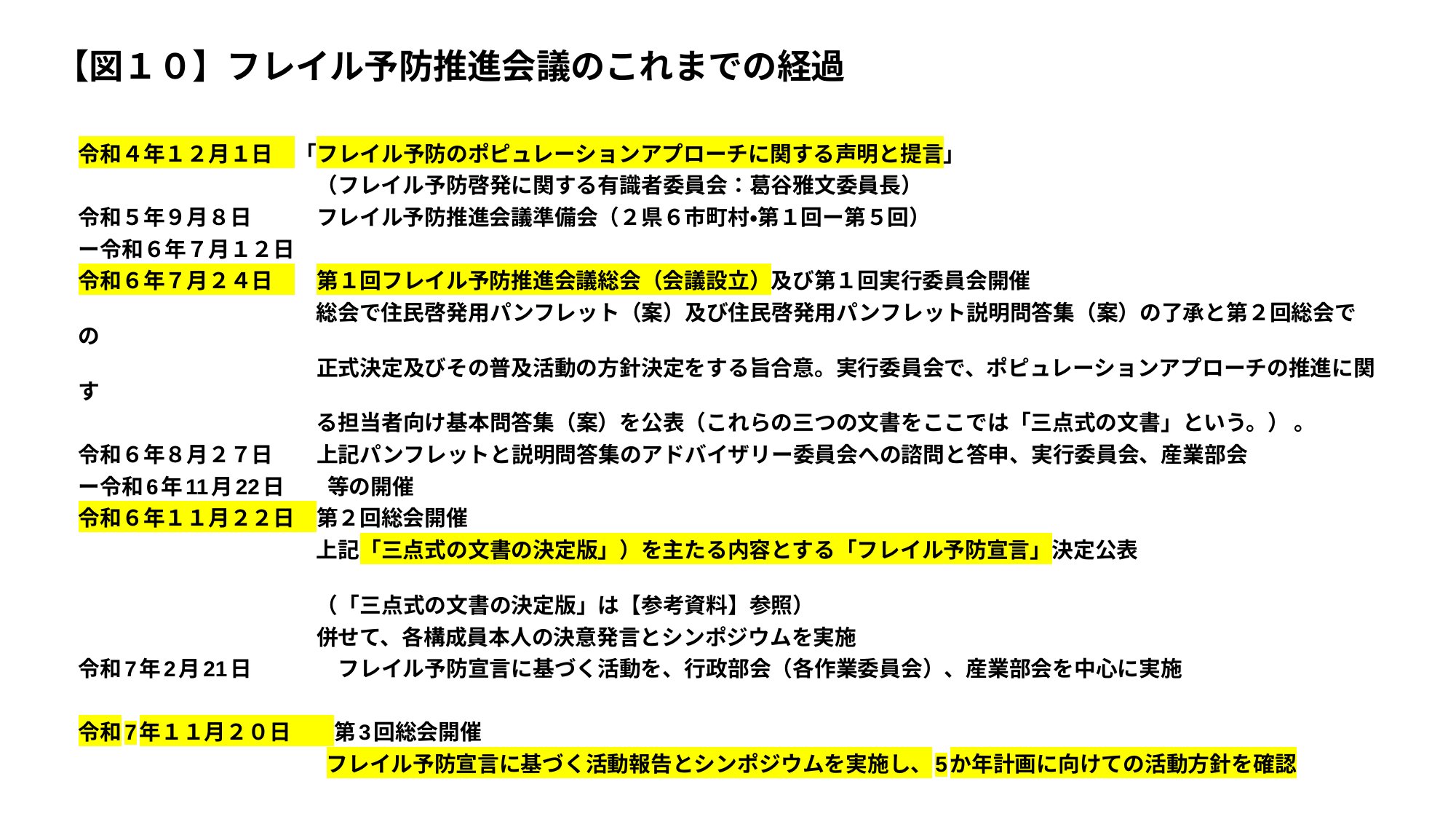

# 【図１０】フレイル予防推進会議のこれまでの経過
令和４年１２月１日　「フレイル予防のポピュレーションアプローチに関する声明と提言」
　　　　　　　　　　　（フレイル予防啓発に関する有識者委員会：葛谷雅文委員長）
令和５年９月８日　　　フレイル予防推進会議準備会（２県６市町村・第１回ー第５回）
ー令和６年７月１２日
令和６年７月２４日　　第１回フレイル予防推進会議総会（会議設立）及び第１回実行委員会開催
　　　　　　　　　　　総会で住民啓発用パンフレット（案）及び住民啓発用パンフレット説明問答集（案）の了承と第２回総会での
　　　　　　　　　　　正式決定及びその普及活動の方針決定をする旨合意。実行委員会で、ポピュレーションアプローチの推進に関す
　　　　　　　　　　　る担当者向け基本問答集（案）を公表（これらの三つの文書をここでは「三点式の文書」という。） 。
令和６年８月２７日　　上記パンフレットと説明問答集のアドバイザリー委員会への諮問と答申、実行委員会、産業部会
ー令和6年11月22日　　等の開催
令和６年１１月２２日　第２回総会開催
　　　　　　　　　　　上記「三点式の文書の決定版」）を主たる内容とする「フレイル予防宣言」決定公表
　　　　　　　　　　　（「三点式の文書の決定版」は【参考資料】参照）
　　　　　　　　　　　併せて、各構成員本人の決意発言とシンポジウムを実施
令和7年2月21日　　　　フレイル予防宣言に基づく活動を、行政部会（各作業委員会）、産業部会を中心に実施

令和7年１１月２０日　　第3回総会開催
　　　　　　　　　　　  フレイル予防宣言に基づく活動報告とシンポジウムを実施し、5か年計画に向けての活動方針を確認